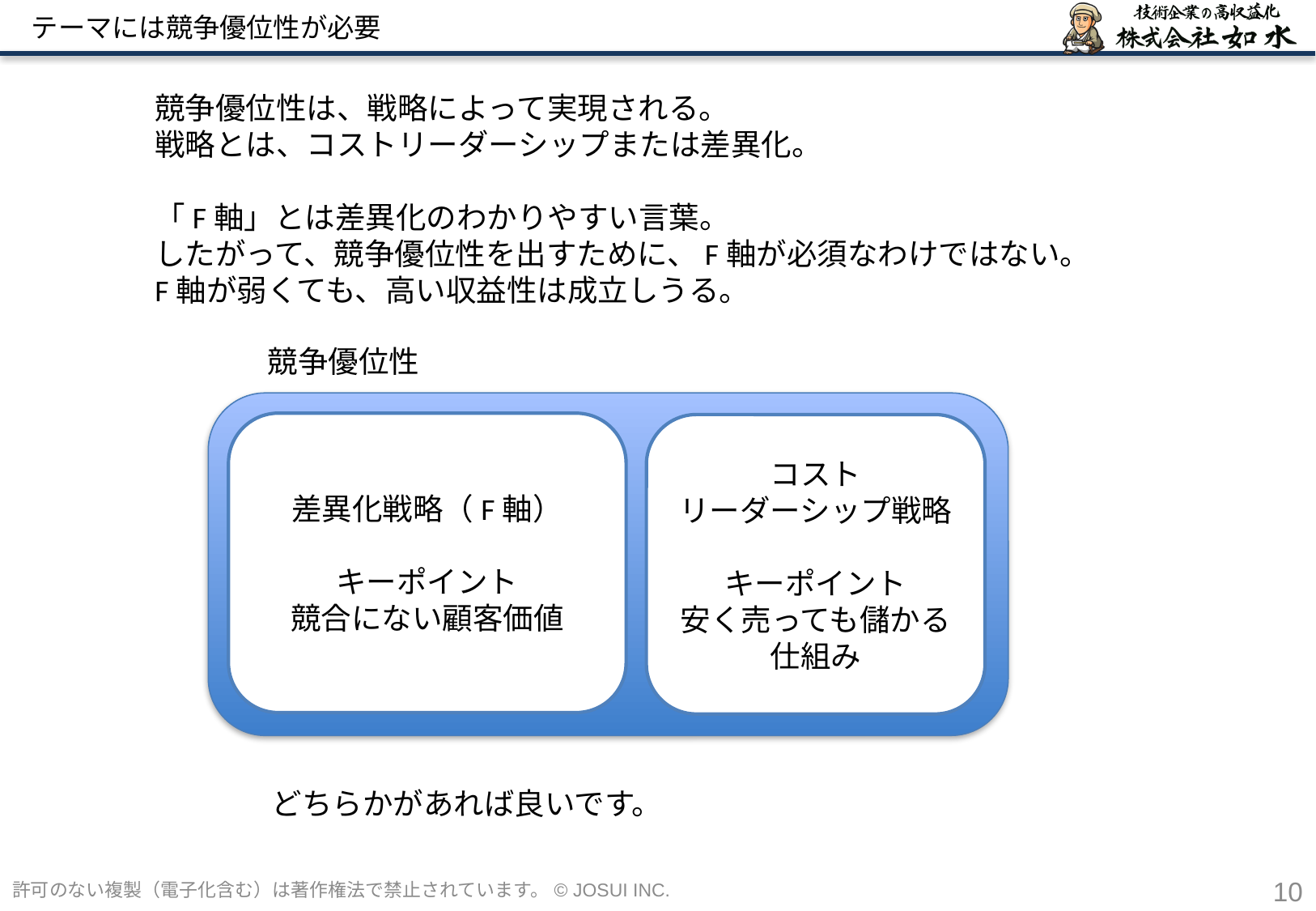

# テーマには競争優位性が必要
競争優位性は、戦略によって実現される。
戦略とは、コストリーダーシップまたは差異化。

「F軸」とは差異化のわかりやすい言葉。
したがって、競争優位性を出すために、F軸が必須なわけではない。
F軸が弱くても、高い収益性は成立しうる。
競争優位性

差異化戦略（F軸）

キーポイント
競合にない顧客価値
コスト
リーダーシップ戦略

キーポイント
安く売っても儲かる
仕組み
どちらかがあれば良いです。
許可のない複製（電子化含む）は著作権法で禁止されています。© JOSUI INC.
10